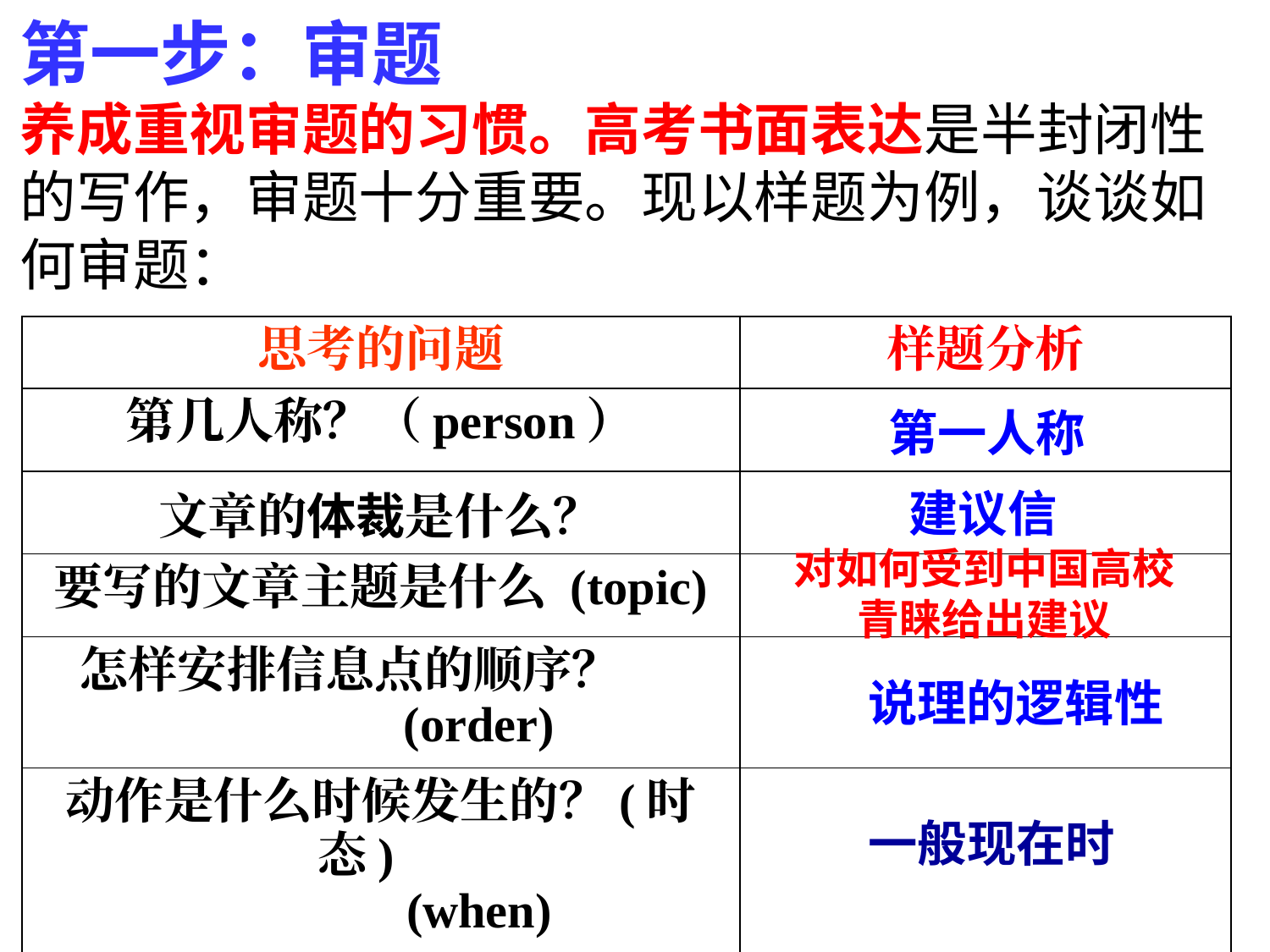

第一步：审题
养成重视审题的习惯。高考书面表达是半封闭性的写作，审题十分重要。现以样题为例，谈谈如何审题：
| 思考的问题 | 样题分析 |
| --- | --- |
| 第几人称？（person） |  |
| 文章的体裁是什么？ |  |
| 要写的文章主题是什么 (topic) |  |
| 怎样安排信息点的顺序？ (order) |  |
| 动作是什么时候发生的？(时态) (when) |  |
第一人称
建议信
对如何受到中国高校青睐给出建议
说理的逻辑性
一般现在时